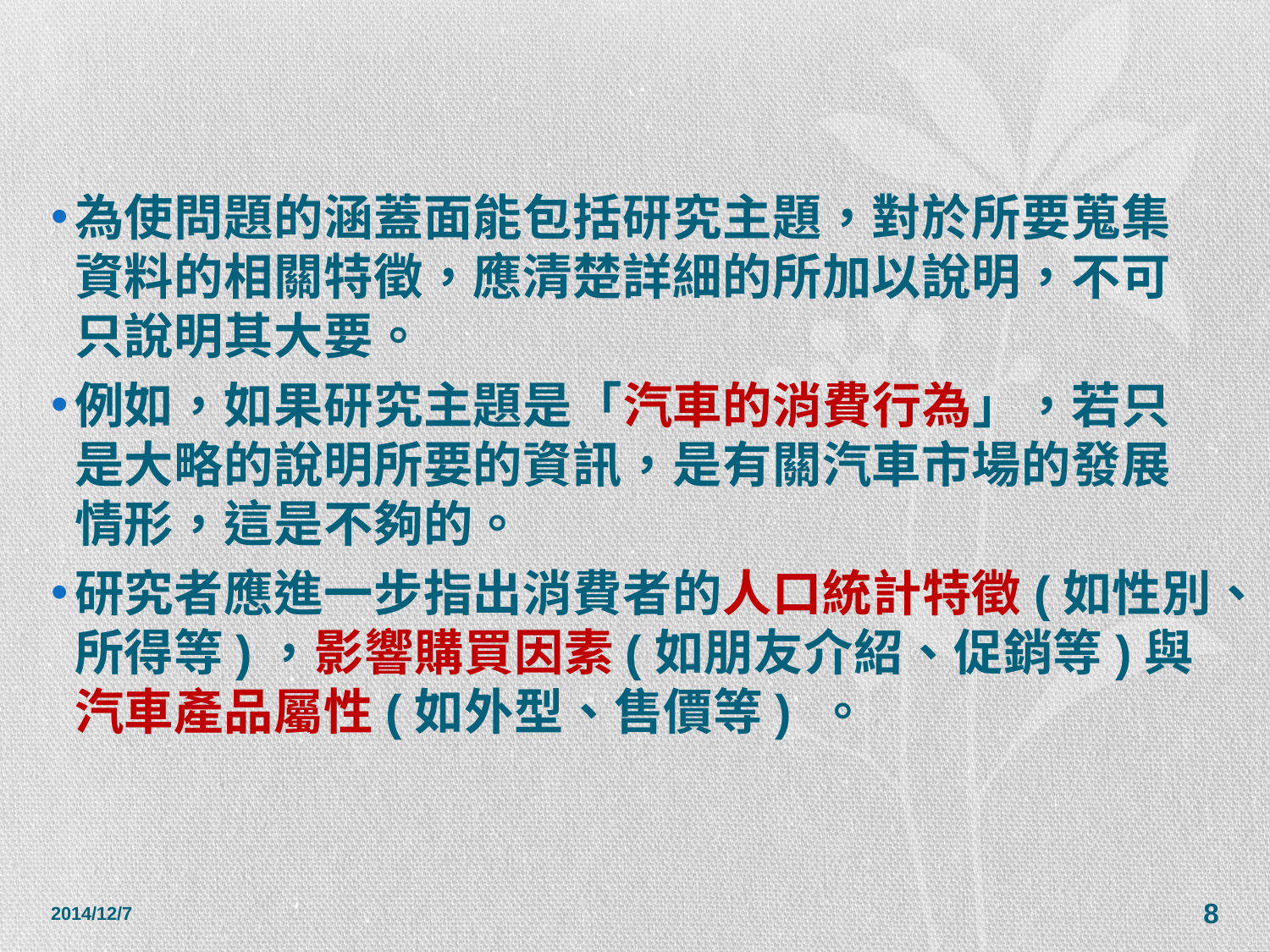

#
為使問題的涵蓋面能包括研究主題，對於所要蒐集資料的相關特徵，應清楚詳細的所加以說明，不可只說明其大要。
例如，如果研究主題是「汽車的消費行為」，若只是大略的說明所要的資訊，是有關汽車市場的發展情形，這是不夠的。
研究者應進一步指出消費者的人口統計特徵(如性別、所得等)，影響購買因素(如朋友介紹、促銷等)與汽車產品屬性(如外型、售價等) 。

2014/12/7
8